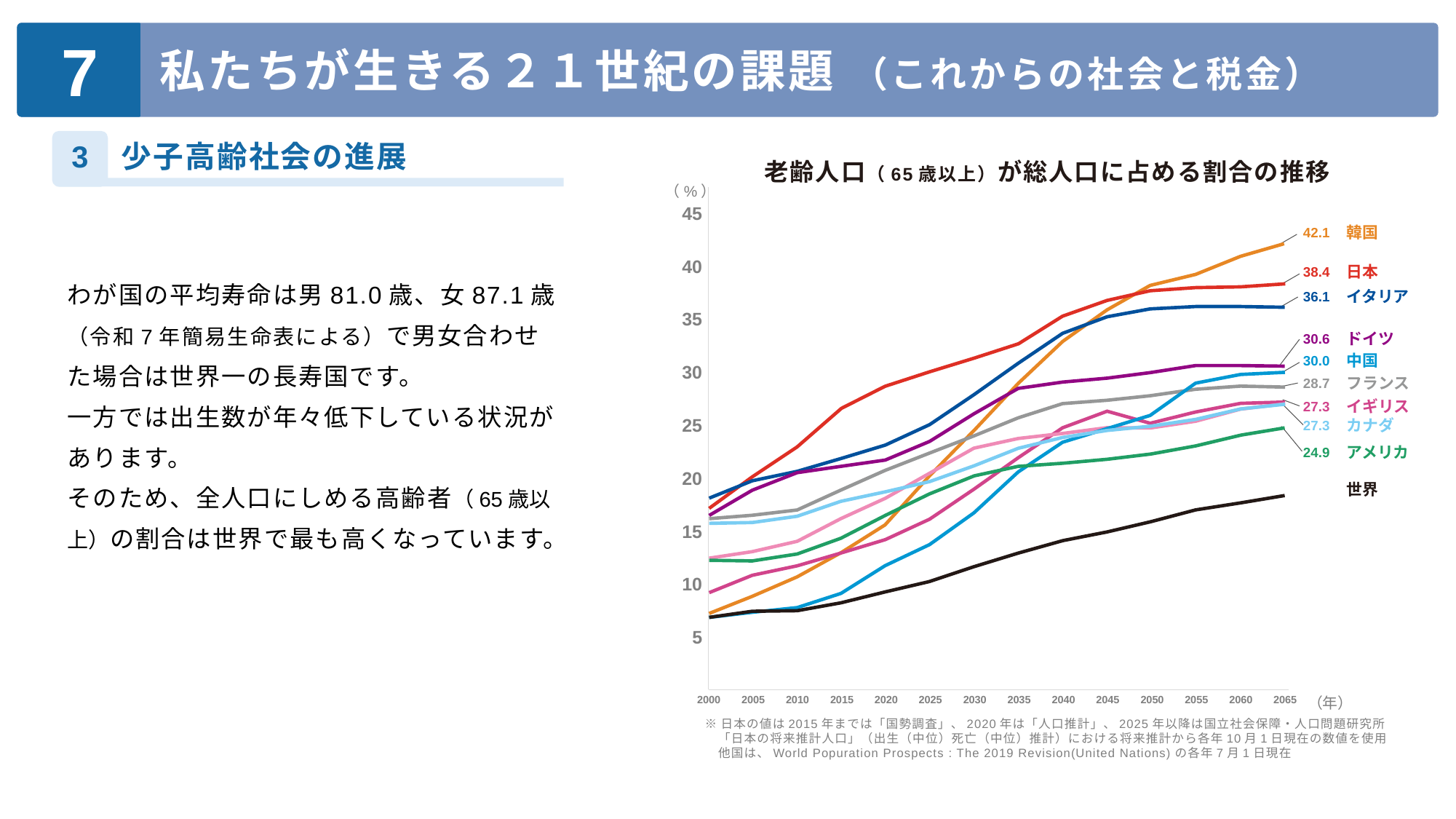

7
私たちが生きる２１世紀の課題 （これからの社会と税金）

3
少子高齢社会の進展
老齢人口（65歳以上）が総人口に占める割合の推移

（%）

45
42.1
韓国

40
38.4
日本
わが国の平均寿命は男81.0歳、女87.1歳（令和7年簡易生命表による）で男女合わせた場合は世界一の長寿国です。
一方では出生数が年々低下している状況があります。
そのため、全人口にしめる高齢者（65歳以上）の割合は世界で最も高くなっています。
36.1
イタリア
35
30.6
ドイツ
30.0
中国
30
28.7
フランス
27.3
イギリス
25
27.3
カナダ
24.9
アメリカ
20
世界
15
10
5
（年）
2000
2005
2010
2015
2020
2025
2030
2035
2040
2045
2050
2055
2060
2065
※日本の値は2015年までは「国勢調査」、2020年は「人口推計」、2025年以降は国立社会保障・人口問題研究所
   「日本の将来推計人口」（出生（中位）死亡（中位）推計）における将来推計から各年10月1日現在の数値を使用
   他国は、World Popuration Prospects : The 2019 Revision(United Nations)の各年7月1日現在